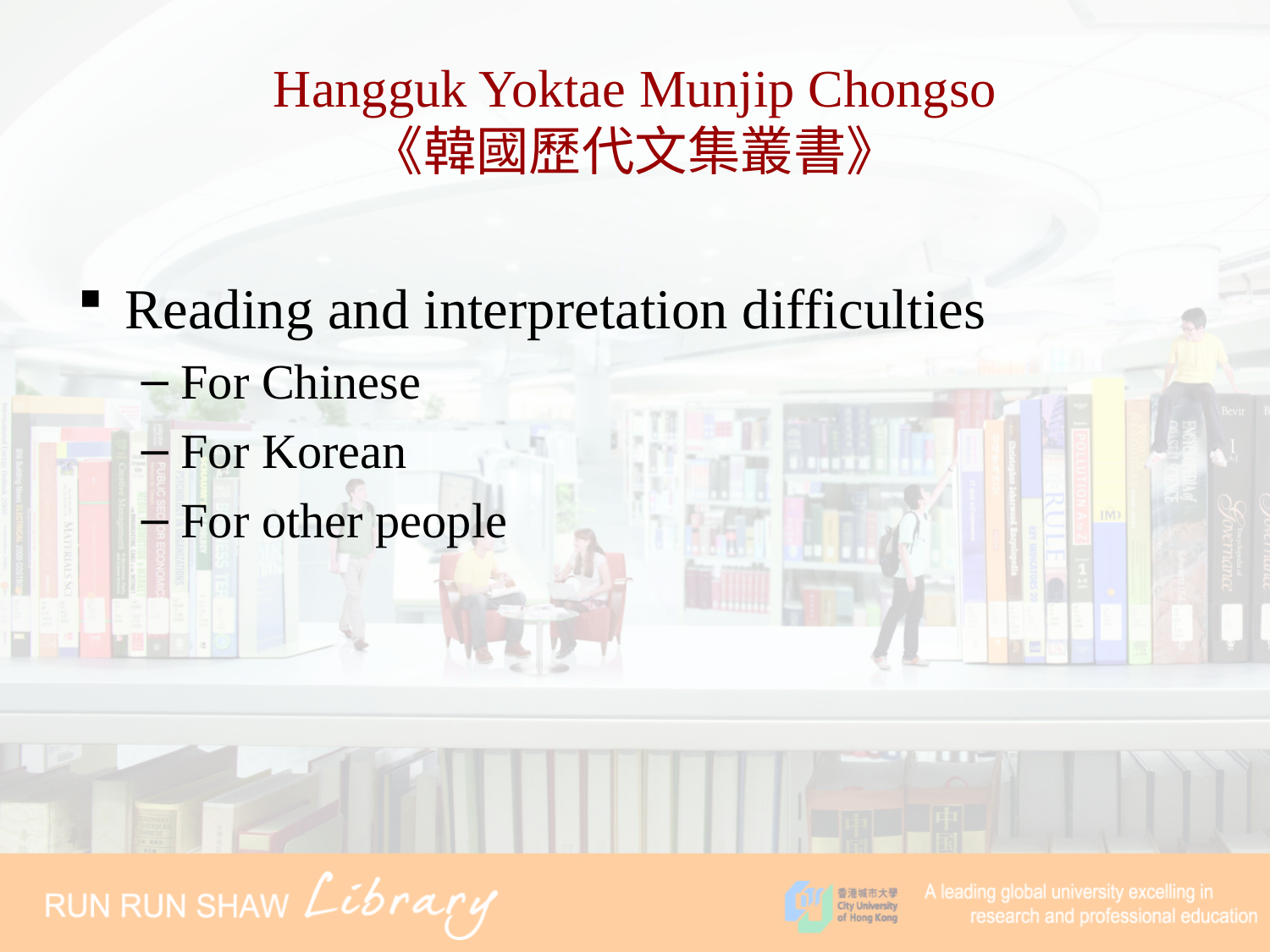

# Hangguk Yoktae Munjip Chongso 《韓國歷代文集叢書》
Reading and interpretation difficulties
For Chinese
For Korean
For other people